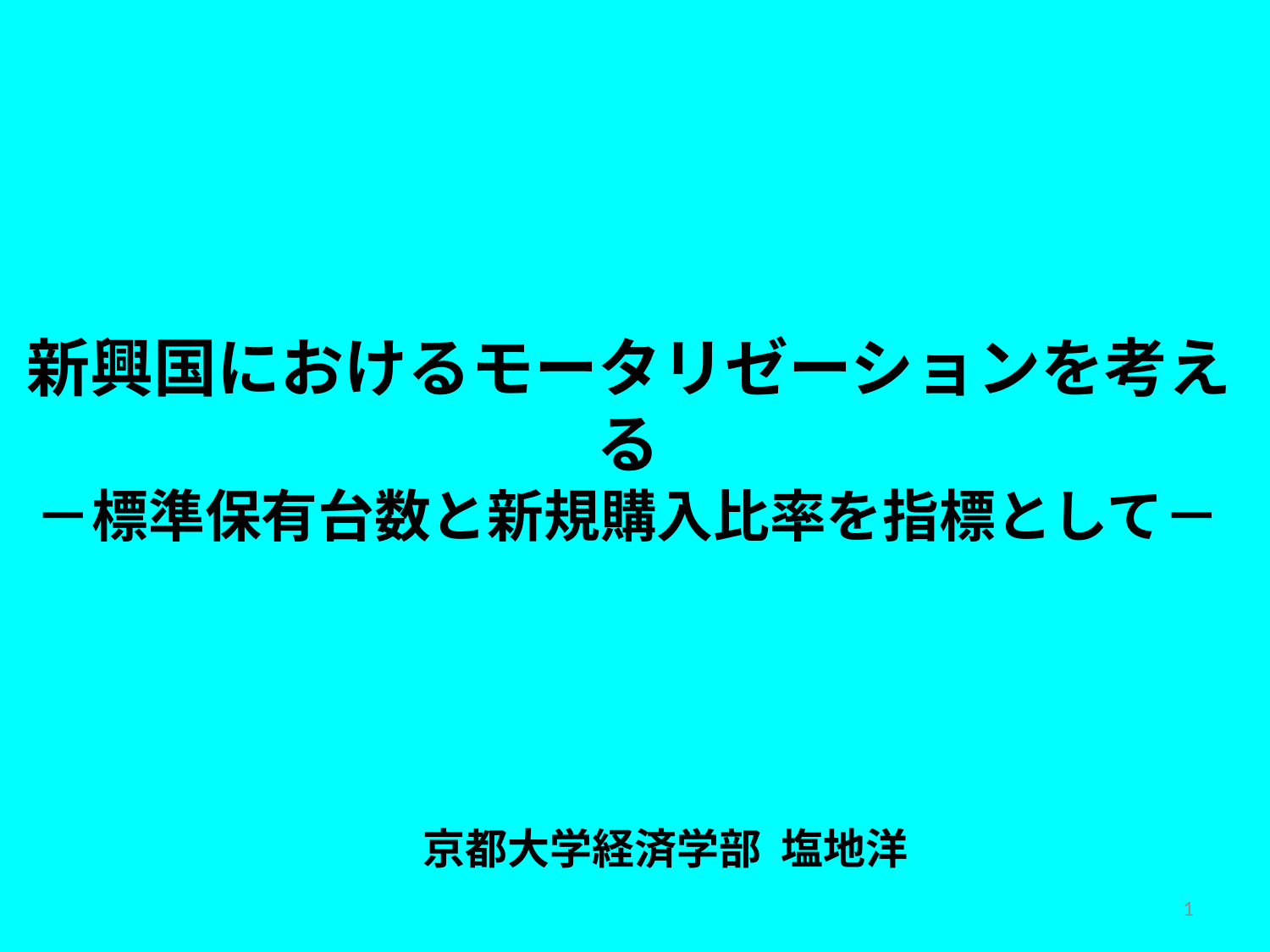

# 新興国におけるモータリゼーションを考える －標準保有台数と新規購入比率を指標として－
京都大学経済学部  塩地洋
1